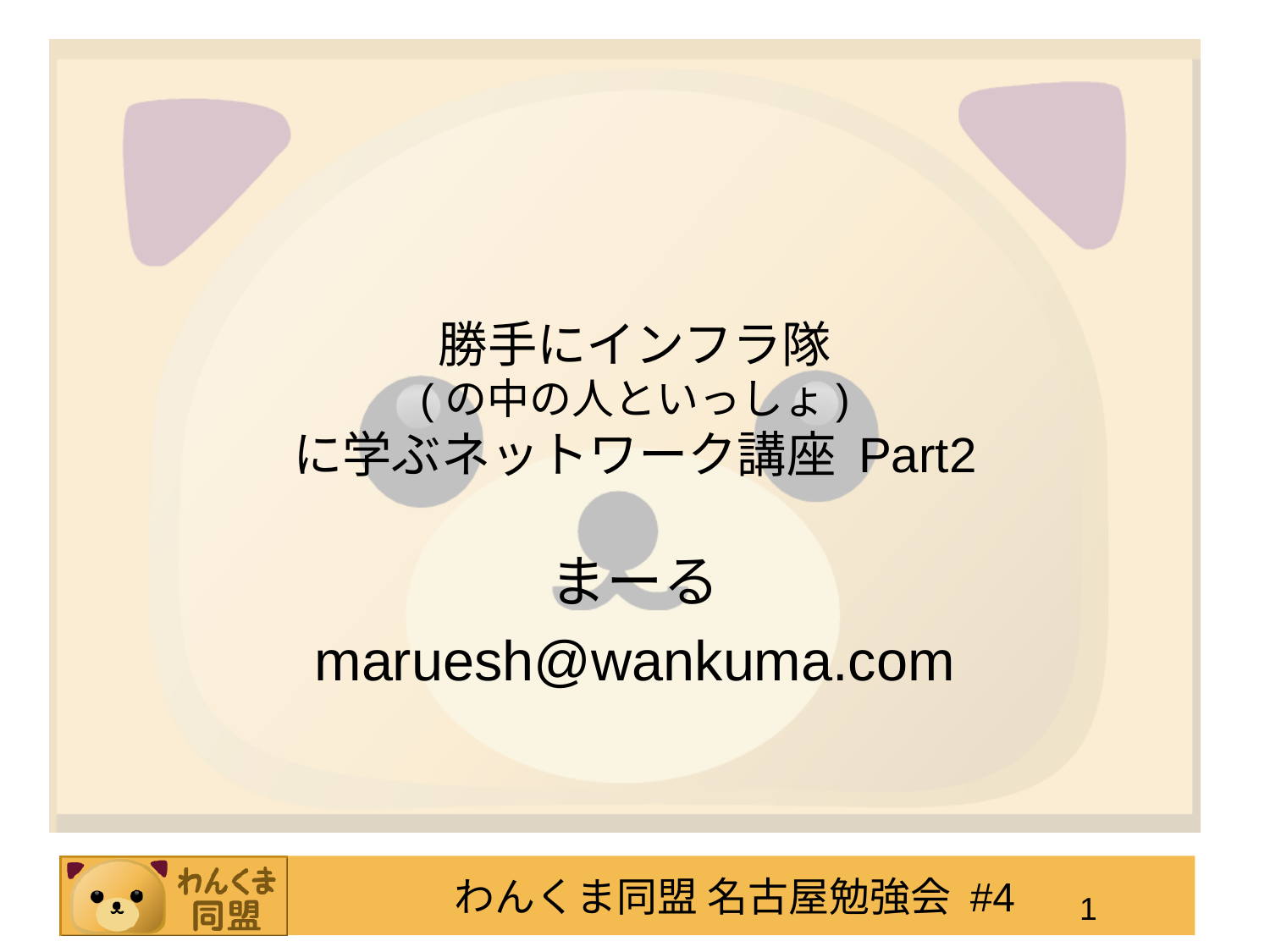

# 勝手にインフラ隊 (の中の人といっしょ) に学ぶネットワーク講座 Part2
まーる
maruesh@wankuma.com